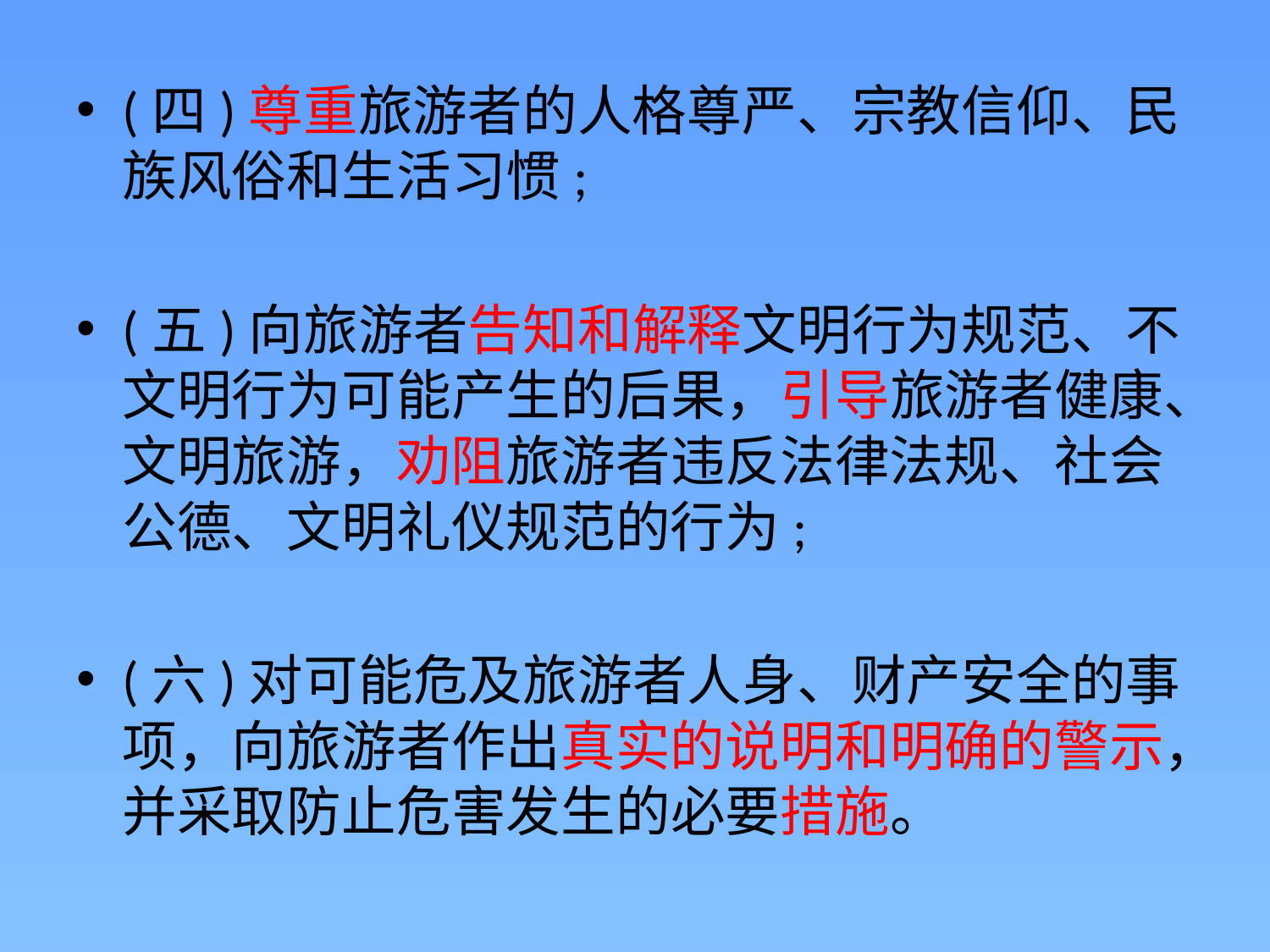

(四)尊重旅游者的人格尊严、宗教信仰、民族风俗和生活习惯;

(五)向旅游者告知和解释文明行为规范、不文明行为可能产生的后果，引导旅游者健康、文明旅游，劝阻旅游者违反法律法规、社会公德、文明礼仪规范的行为;

(六)对可能危及旅游者人身、财产安全的事项，向旅游者作出真实的说明和明确的警示，并采取防止危害发生的必要措施。